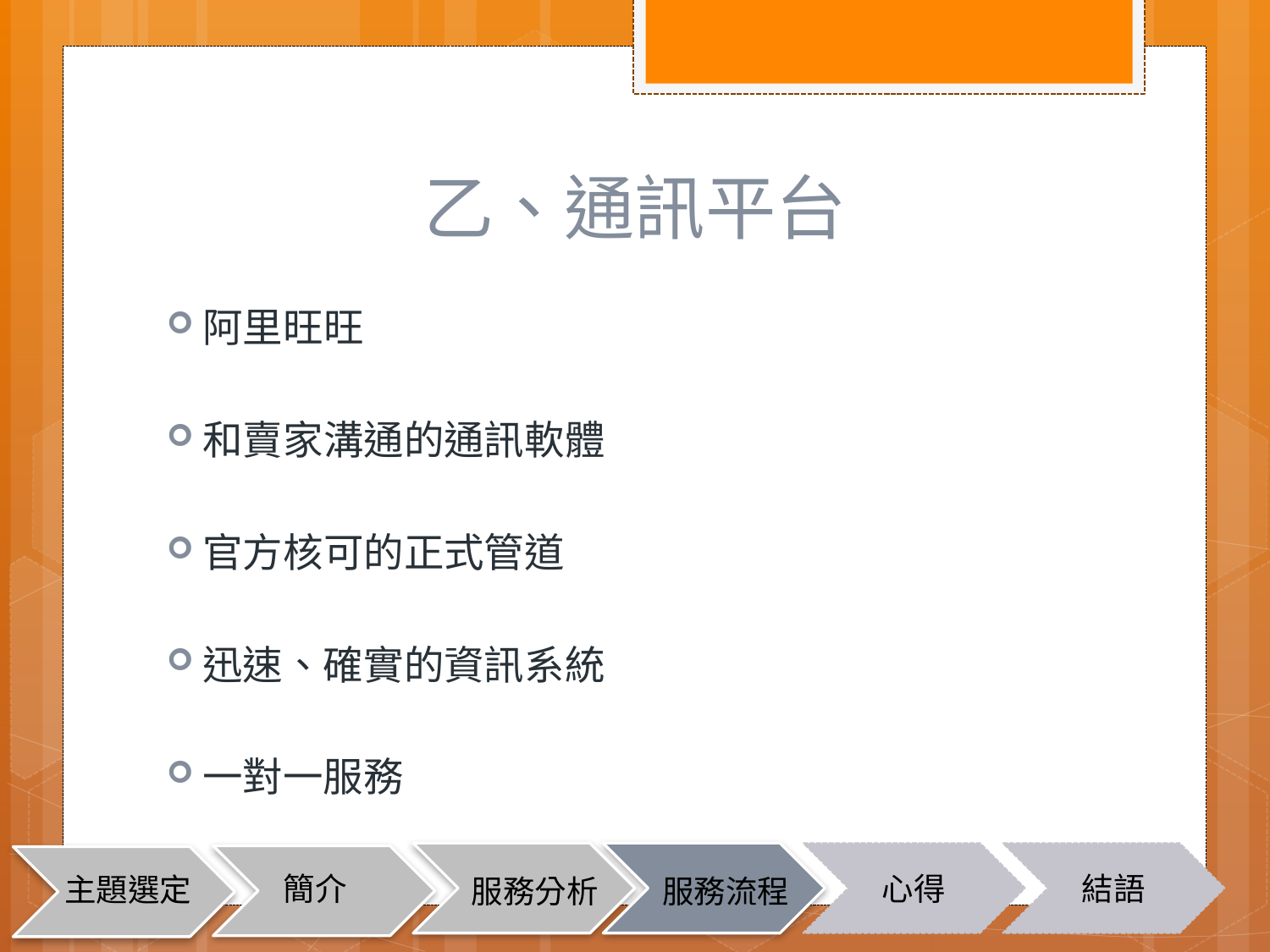

# 乙、通訊平台
阿里旺旺

和賣家溝通的通訊軟體

官方核可的正式管道

迅速、確實的資訊系統

一對一服務

簡介
心得
結語
主題選定

服務流程
服務分析